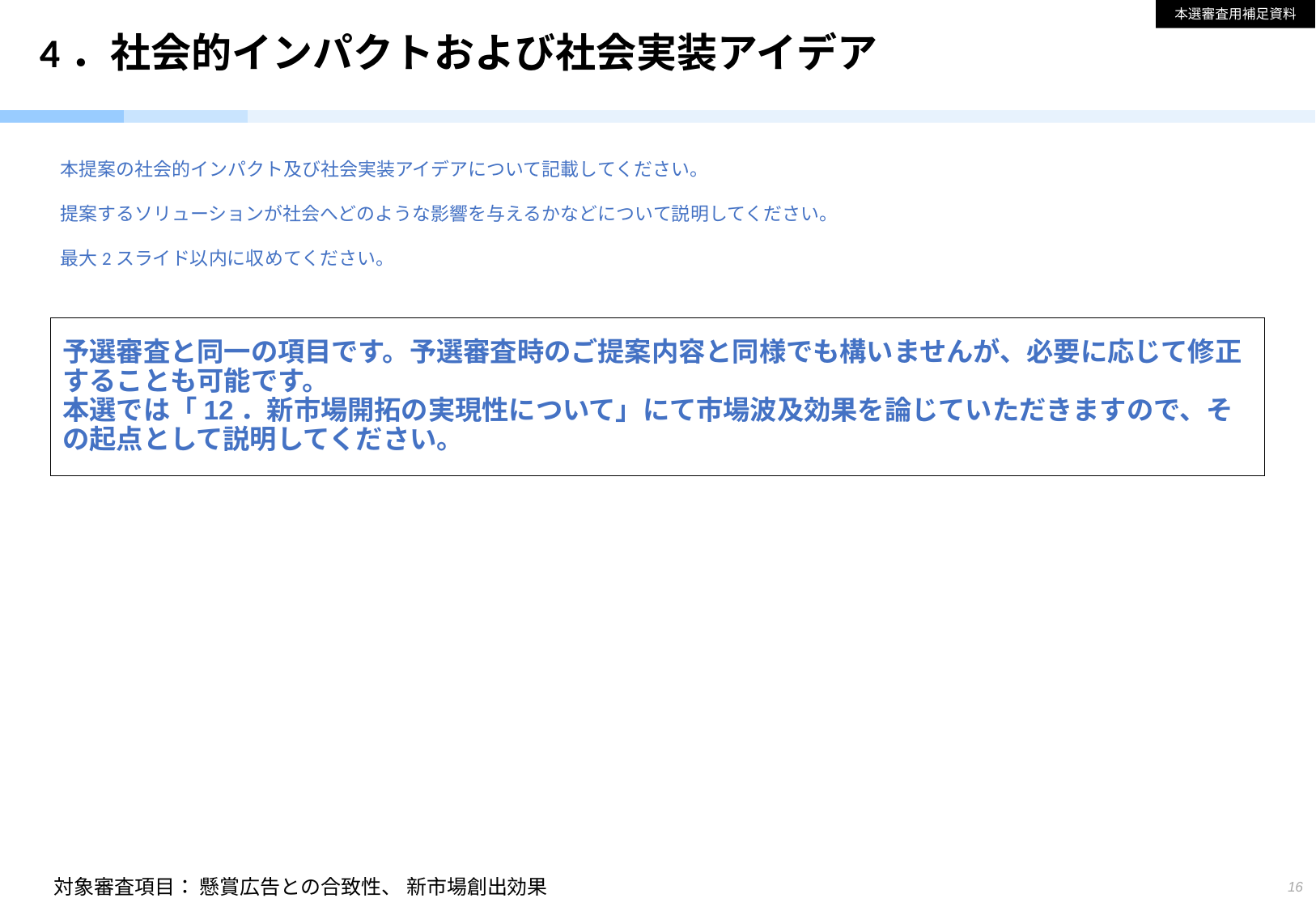

本選審査用補足資料
# 4．社会的インパクトおよび社会実装アイデア
本提案の社会的インパクト及び社会実装アイデアについて記載してください。

提案するソリューションが社会へどのような影響を与えるかなどについて説明してください。

最大2スライド以内に収めてください。
予選審査と同一の項目です。予選審査時のご提案内容と同様でも構いませんが、必要に応じて修正することも可能です。
本選では「12．新市場開拓の実現性について」にて市場波及効果を論じていただきますので、その起点として説明してください。
対象審査項目： 懸賞広告との合致性、 新市場創出効果
16